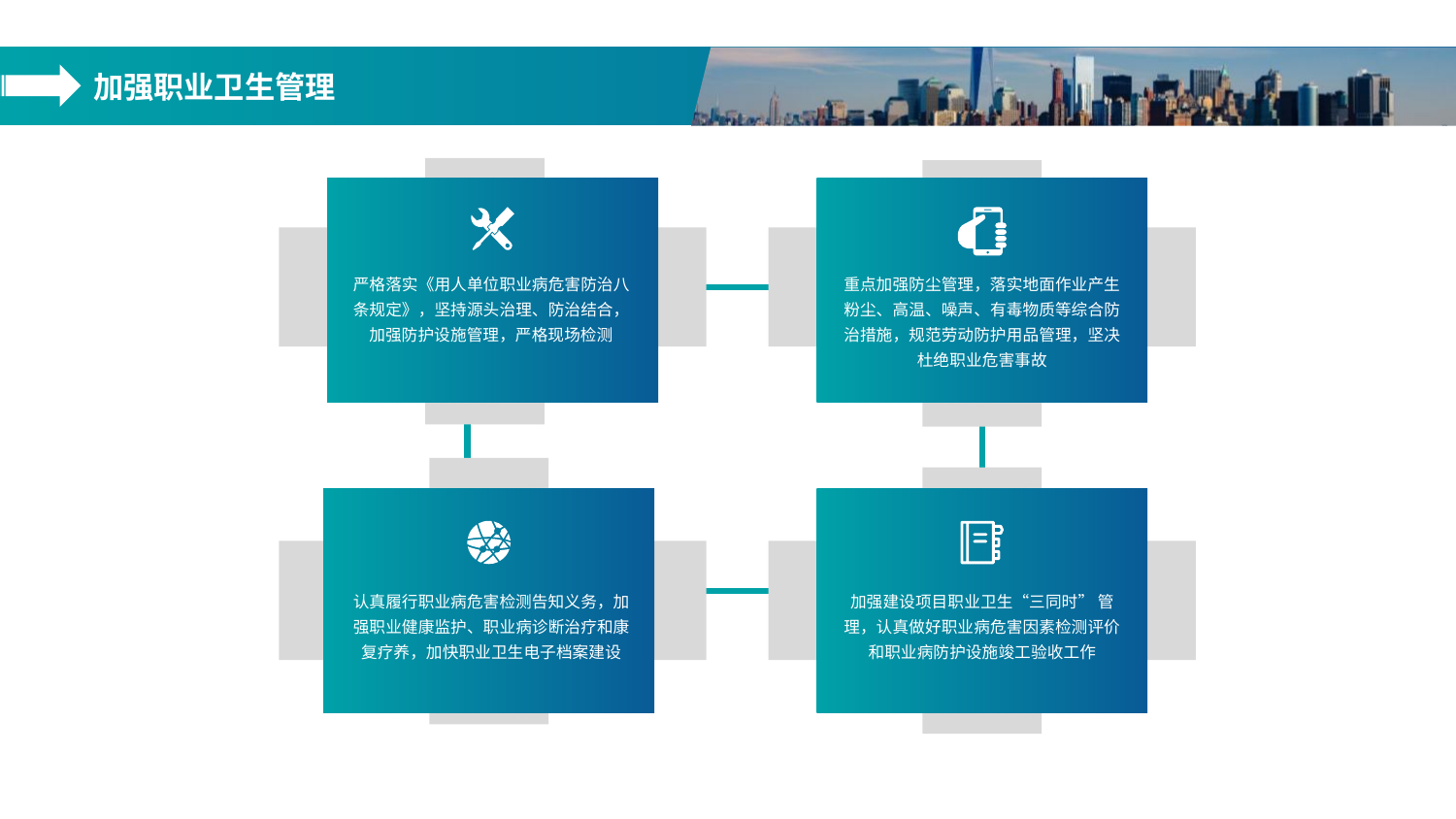

加强职业卫生管理

严格落实《用人单位职业病危害防治八条规定》，坚持源头治理、防治结合，加强防护设施管理，严格现场检测
重点加强防尘管理，落实地面作业产生粉尘、高温、噪声、有毒物质等综合防治措施，规范劳动防护用品管理，坚决杜绝职业危害事故

认真履行职业病危害检测告知义务，加强职业健康监护、职业病诊断治疗和康复疗养，加快职业卫生电子档案建设
加强建设项目职业卫生“三同时” 管理，认真做好职业病危害因素检测评价和职业病防护设施竣工验收工作